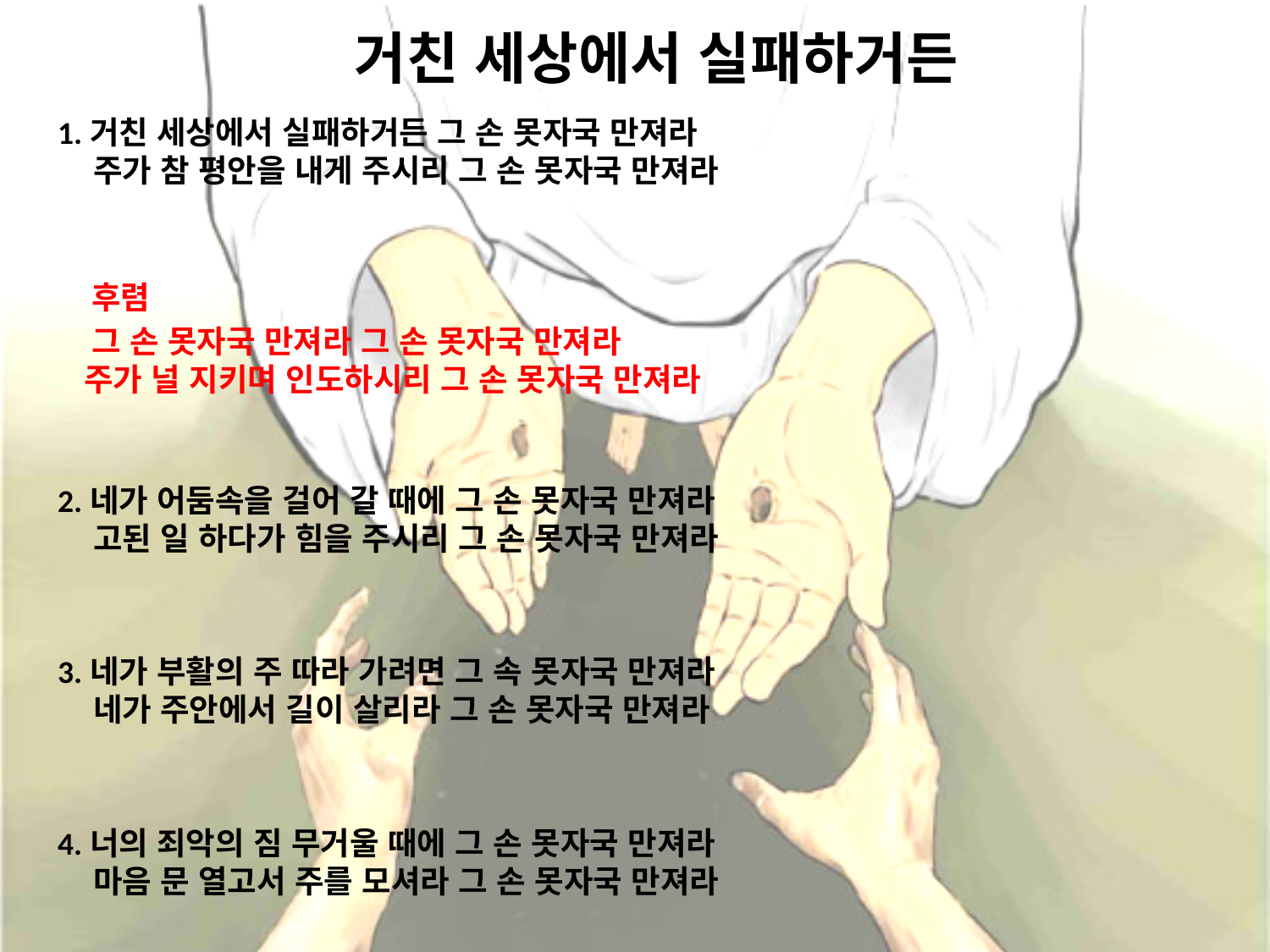

# 거친 세상에서 실패하거든
1.거친 세상에서 실패하거든 그 손 못자국 만져라
    주가 참 평안을 내게 주시리 그 손 못자국 만져라

   후렴
   그 손 못자국 만져라 그 손 못자국 만져라
   주가 널 지키며 인도하시리 그 손 못자국 만져라
2.네가 어둠속을 걸어 갈 때에 그 손 못자국 만져라
    고된 일 하다가 힘을 주시리 그 손 못자국 만져라

3.네가 부활의 주 따라 가려면 그 속 못자국 만져라
    네가 주안에서 길이 살리라 그 손 못자국 만져라

4.너의 죄악의 짐 무거울 때에 그 손 못자국 만져라
    마음 문 열고서 주를 모셔라 그 손 못자국 만져라